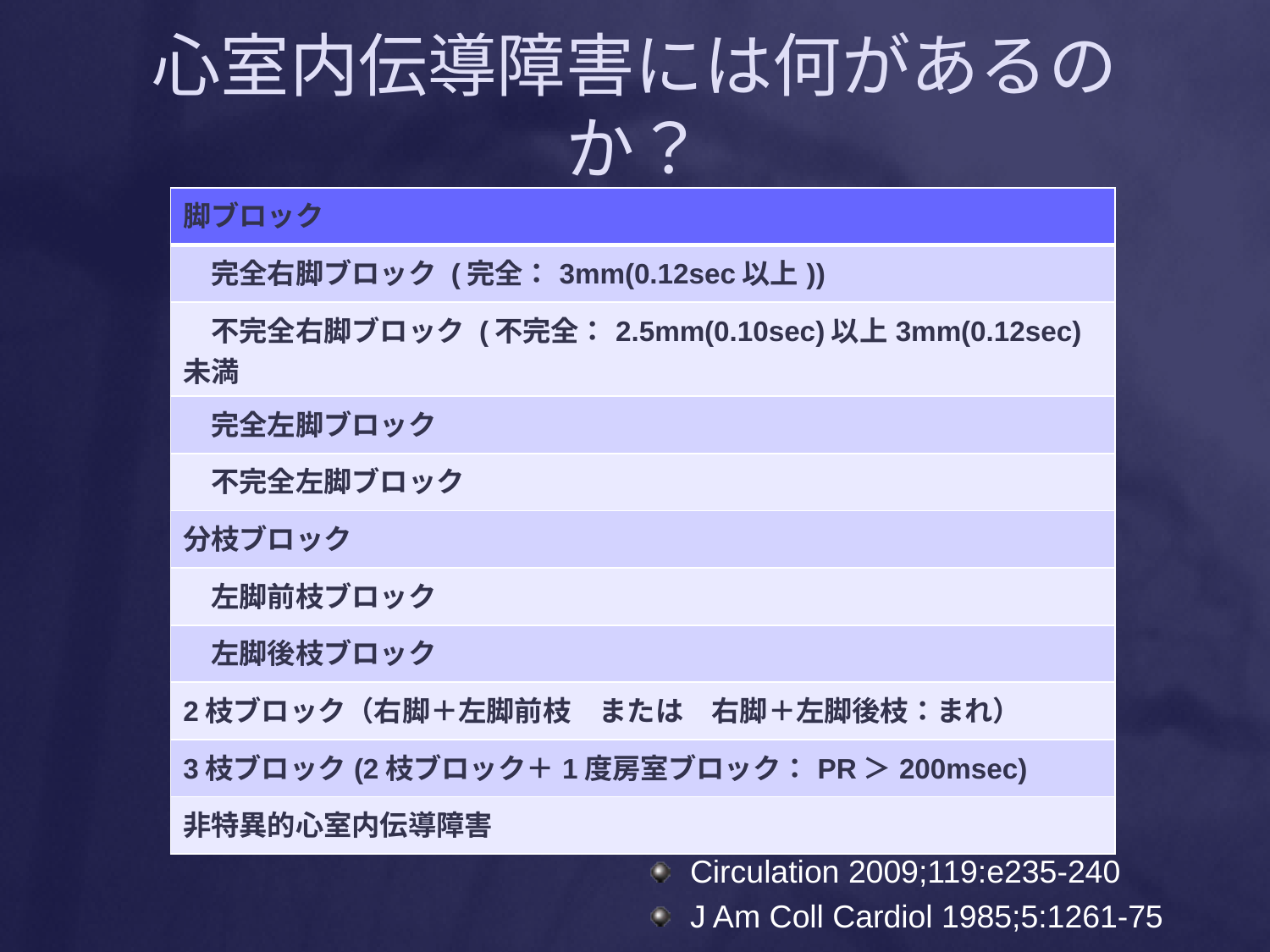

# 心室内伝導障害には何があるのか？
| 脚ブロック |
| --- |
| 完全右脚ブロック (完全：3mm(0.12sec以上)) |
| 不完全右脚ブロック (不完全：2.5mm(0.10sec)以上3mm(0.12sec)未満 |
| 完全左脚ブロック |
| 不完全左脚ブロック |
| 分枝ブロック |
| 左脚前枝ブロック |
| 左脚後枝ブロック |
| 2枝ブロック（右脚＋左脚前枝　または　右脚＋左脚後枝：まれ） |
| 3枝ブロック(2枝ブロック＋1度房室ブロック：PR＞200msec) |
| 非特異的心室内伝導障害 |
Circulation 2009;119:e235-240
J Am Coll Cardiol 1985;5:1261-75